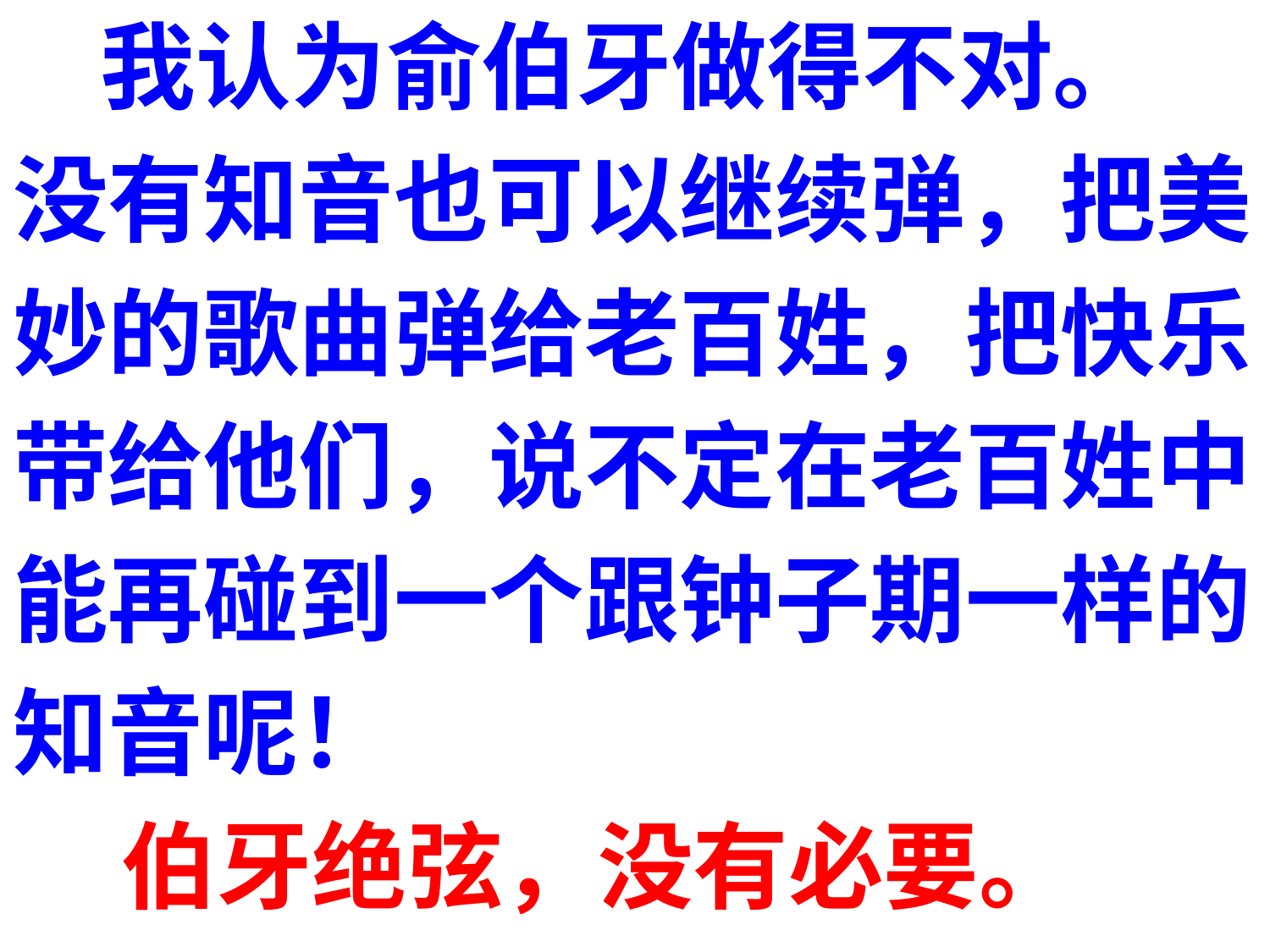

我认为俞伯牙做得不对。
没有知音也可以继续弹，把美
妙的歌曲弹给老百姓，把快乐
带给他们，说不定在老百姓中
能再碰到一个跟钟子期一样的
知音呢！
    伯牙绝弦，没有必要。